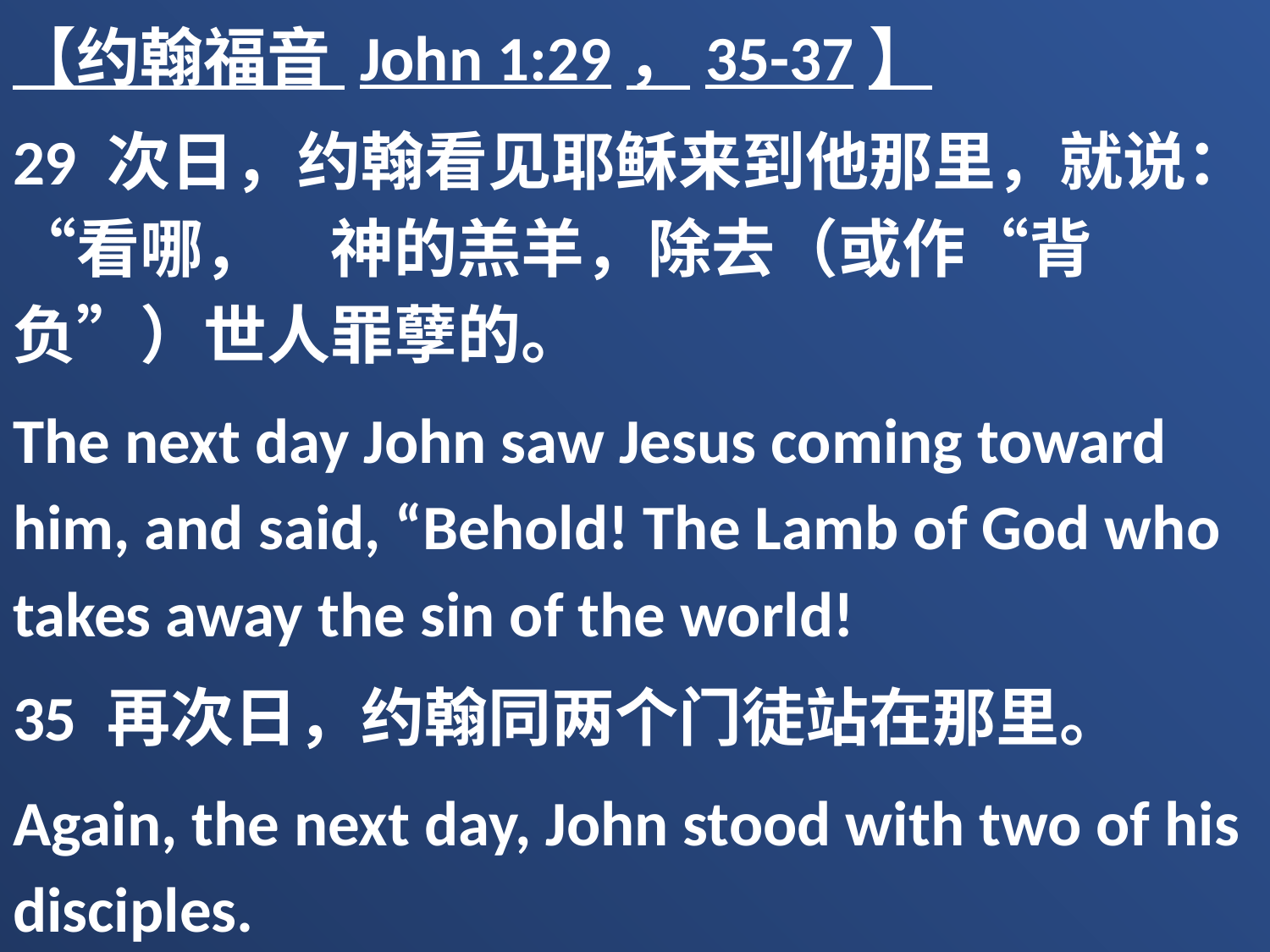

【约翰福音 John 1:29，35-37】
29 次日，约翰看见耶稣来到他那里，就说：“看哪，　神的羔羊，除去（或作“背负”）世人罪孽的。
The next day John saw Jesus coming toward him, and said, “Behold! The Lamb of God who takes away the sin of the world!
35 再次日，约翰同两个门徒站在那里。
Again, the next day, John stood with two of his disciples.